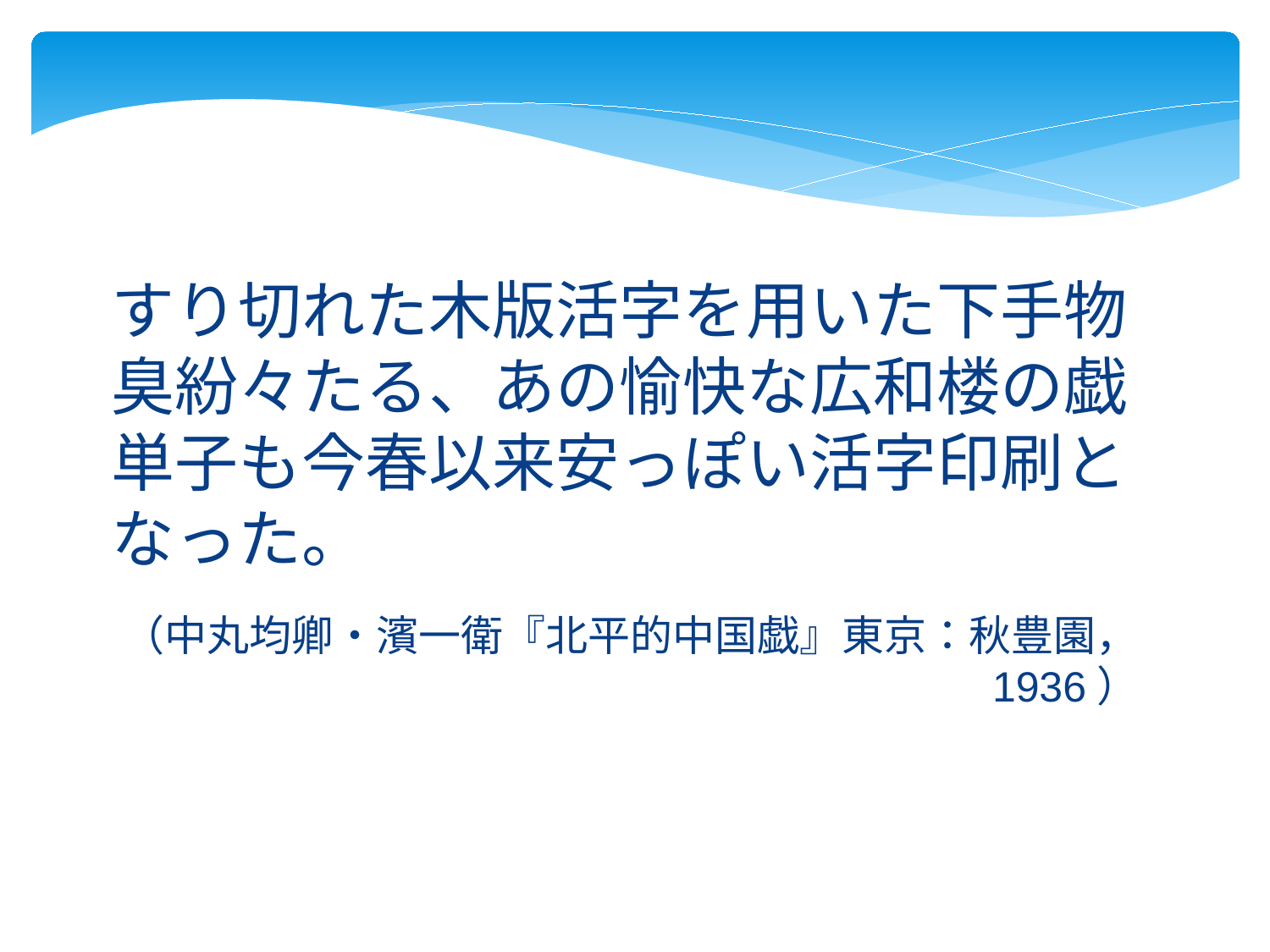

すり切れた木版活字を用いた下手物臭紛々たる、あの愉快な広和楼の戯単子も今春以来安っぽい活字印刷となった。

（中丸均卿・濱一衛『北平的中国戯』東京：秋豊園，1936）